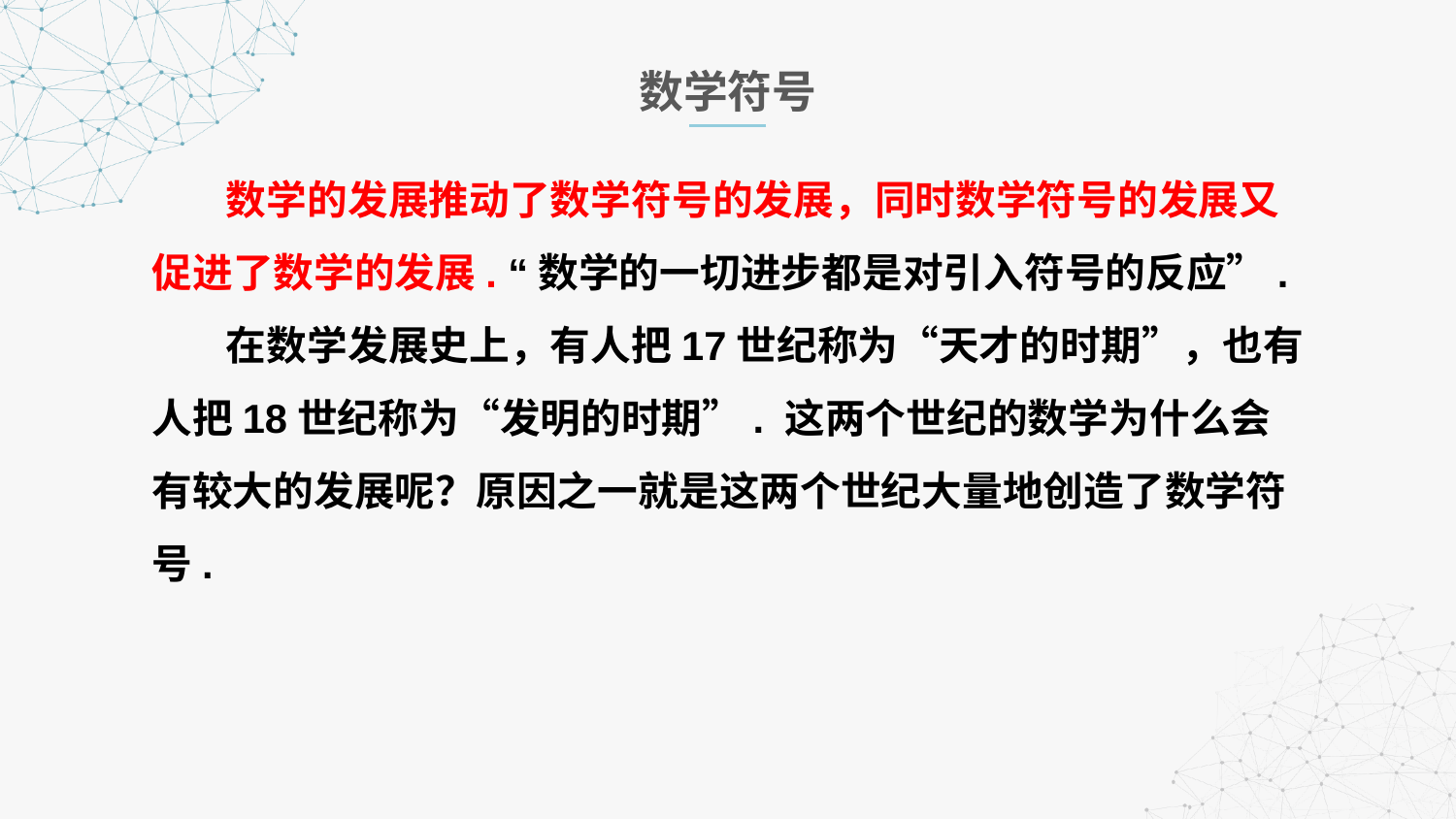

数学符号
       数学的发展推动了数学符号的发展，同时数学符号的发展又促进了数学的发展. “数学的一切进步都是对引入符号的反应”.
       在数学发展史上，有人把17世纪称为“天才的时期”，也有人把18世纪称为“发明的时期”. 这两个世纪的数学为什么会有较大的发展呢？原因之一就是这两个世纪大量地创造了数学符号.